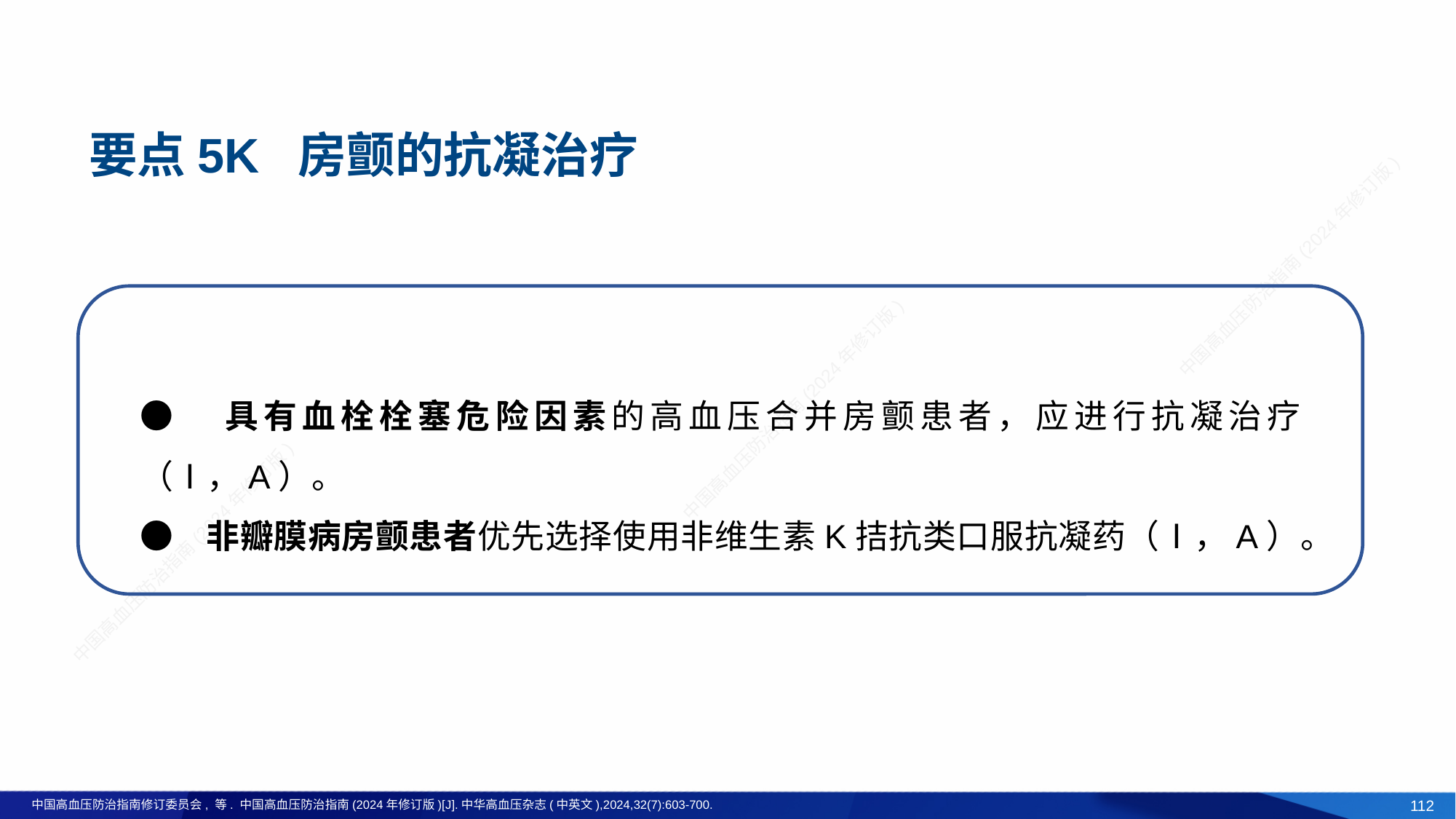

要点5K  房颤的抗凝治疗

●   具有血栓栓塞危险因素的高血压合并房颤患者，应进行抗凝治疗（Ⅰ，A）。
●   非瓣膜病房颤患者优先选择使用非维生素K拮抗类口服抗凝药（Ⅰ，A）。